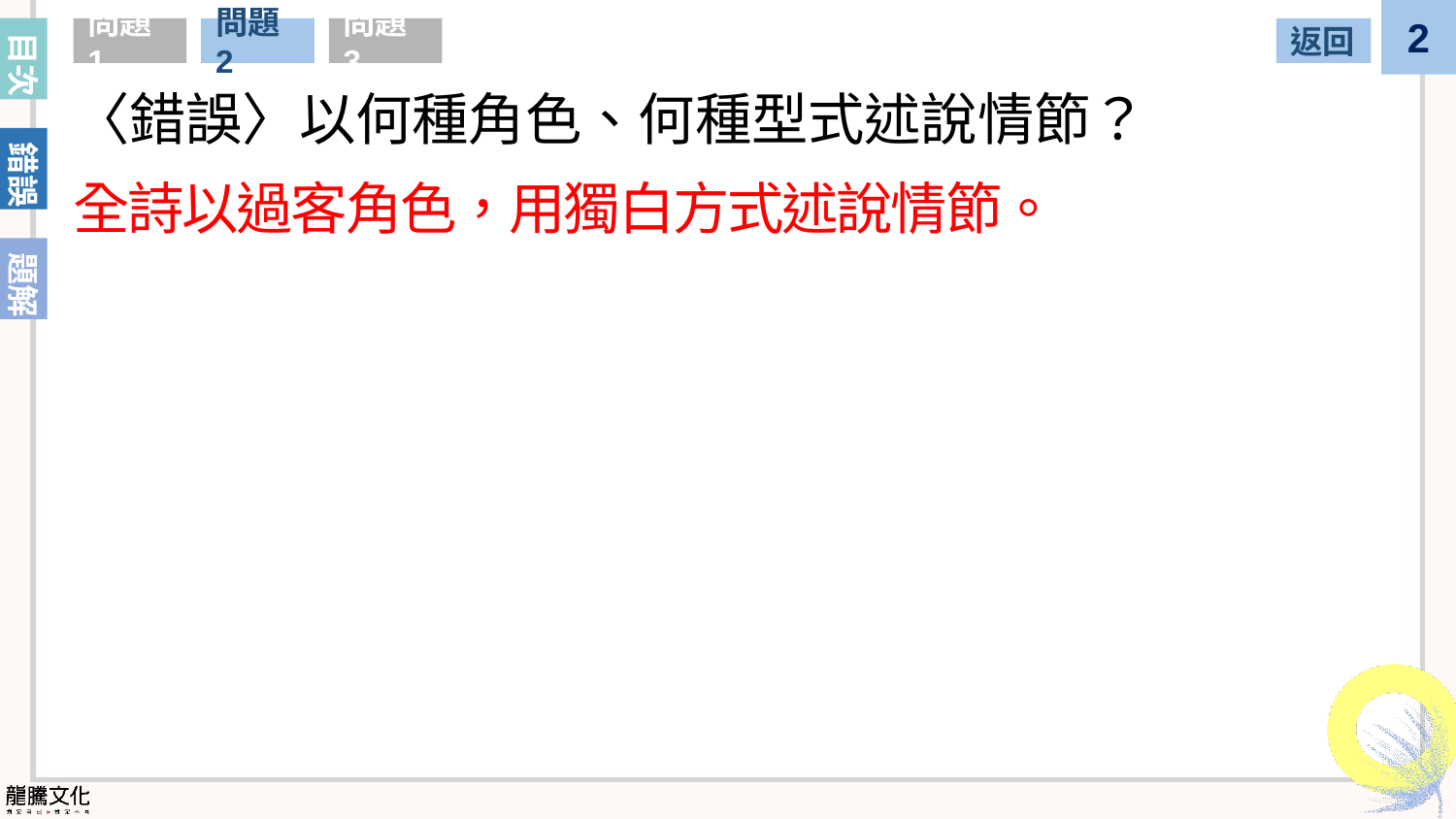

問題1
問題2
問題3
返回
〈錯誤〉以何種角色、何種型式述說情節？
全詩以過客角色，用獨白方式述說情節。